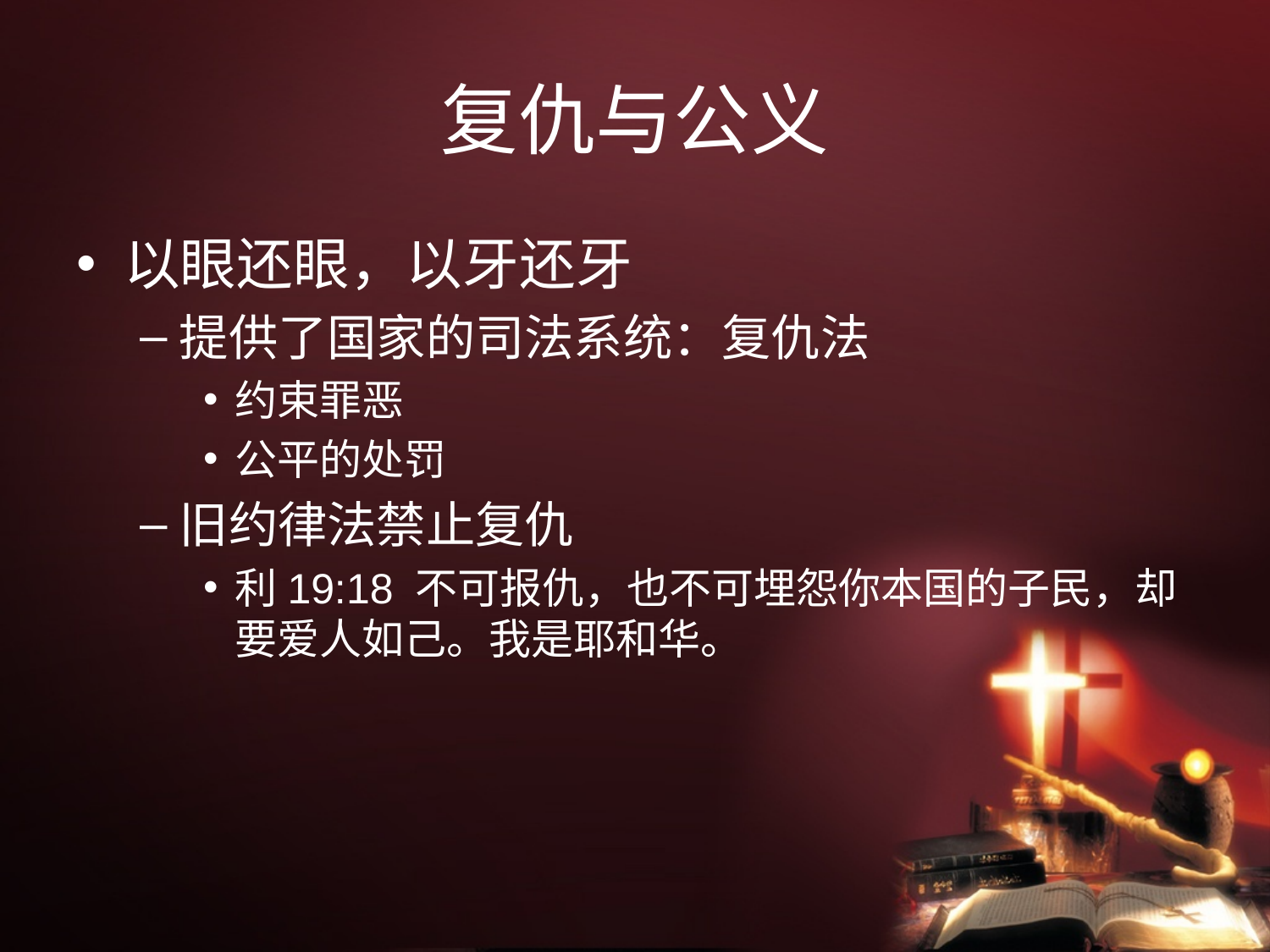

# 复仇与公义
以眼还眼，以牙还牙
提供了国家的司法系统：复仇法
约束罪恶
公平的处罚
旧约律法禁止复仇
利19:18 不可报仇，也不可埋怨你本国的子民，却要爱人如己。我是耶和华。